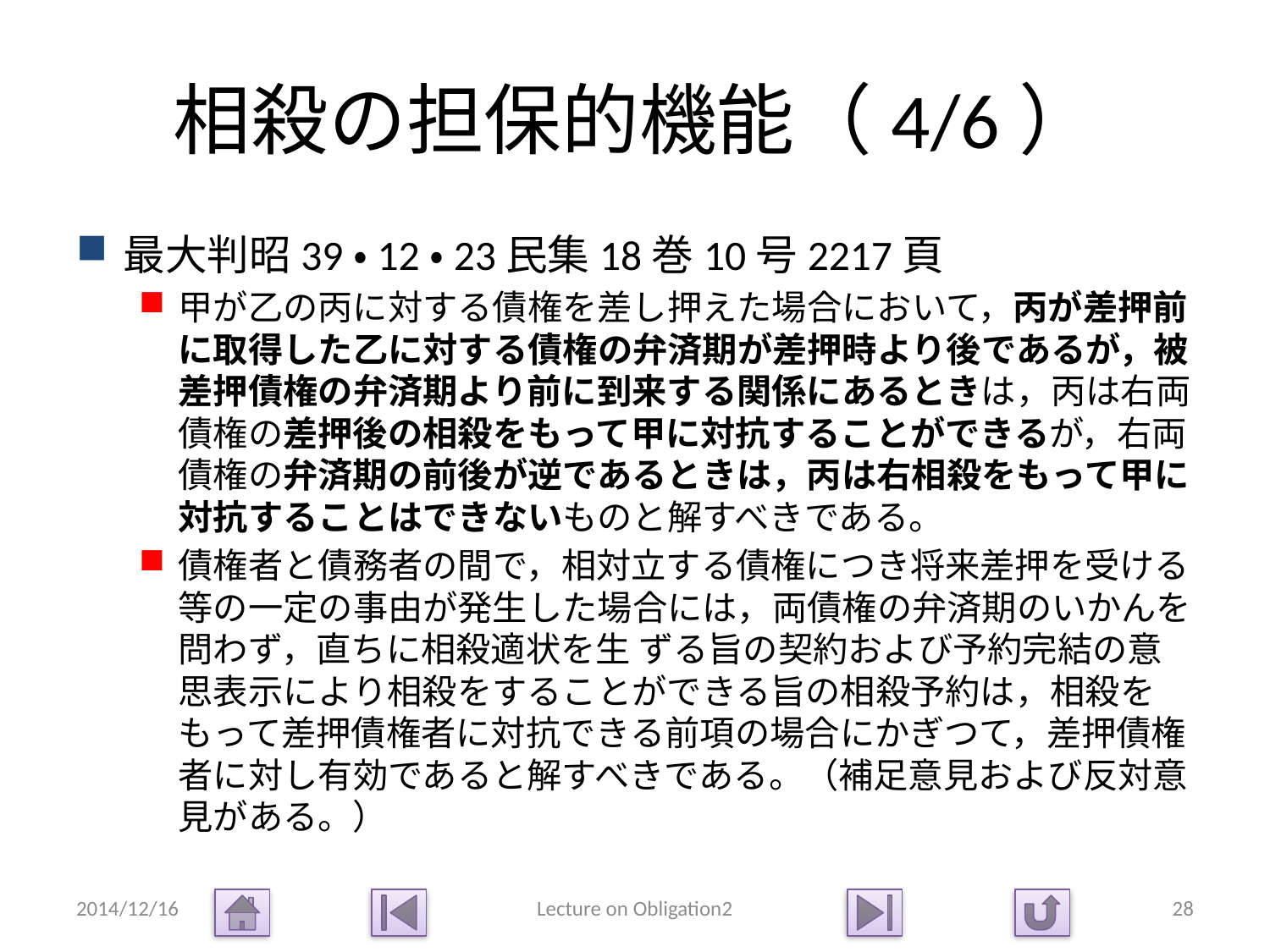

# 相殺の担保的機能（4/6）
最大判昭39・12・23民集18巻10号2217頁
甲が乙の丙に対する債権を差し押えた場合において，丙が差押前に取得した乙に対する債権の弁済期が差押時より後であるが，被差押債権の弁済期より前に到来する関係にあるときは，丙は右両債権の差押後の相殺をもって甲に対抗することができるが，右両債権の弁済期の前後が逆であるときは，丙は右相殺をもって甲に対抗することはできないものと解すべきである。
債権者と債務者の間で，相対立する債権につき将来差押を受ける等の一定の事由が発生した場合には，両債権の弁済期のいかんを問わず，直ちに相殺適状を生 ずる旨の契約および予約完結の意思表示により相殺をすることができる旨の相殺予約は，相殺をもって差押債権者に対抗できる前項の場合にかぎつて，差押債権 者に対し有効であると解すべきである。（補足意見および反対意見がある。）
2014/12/16
Lecture on Obligation2
28